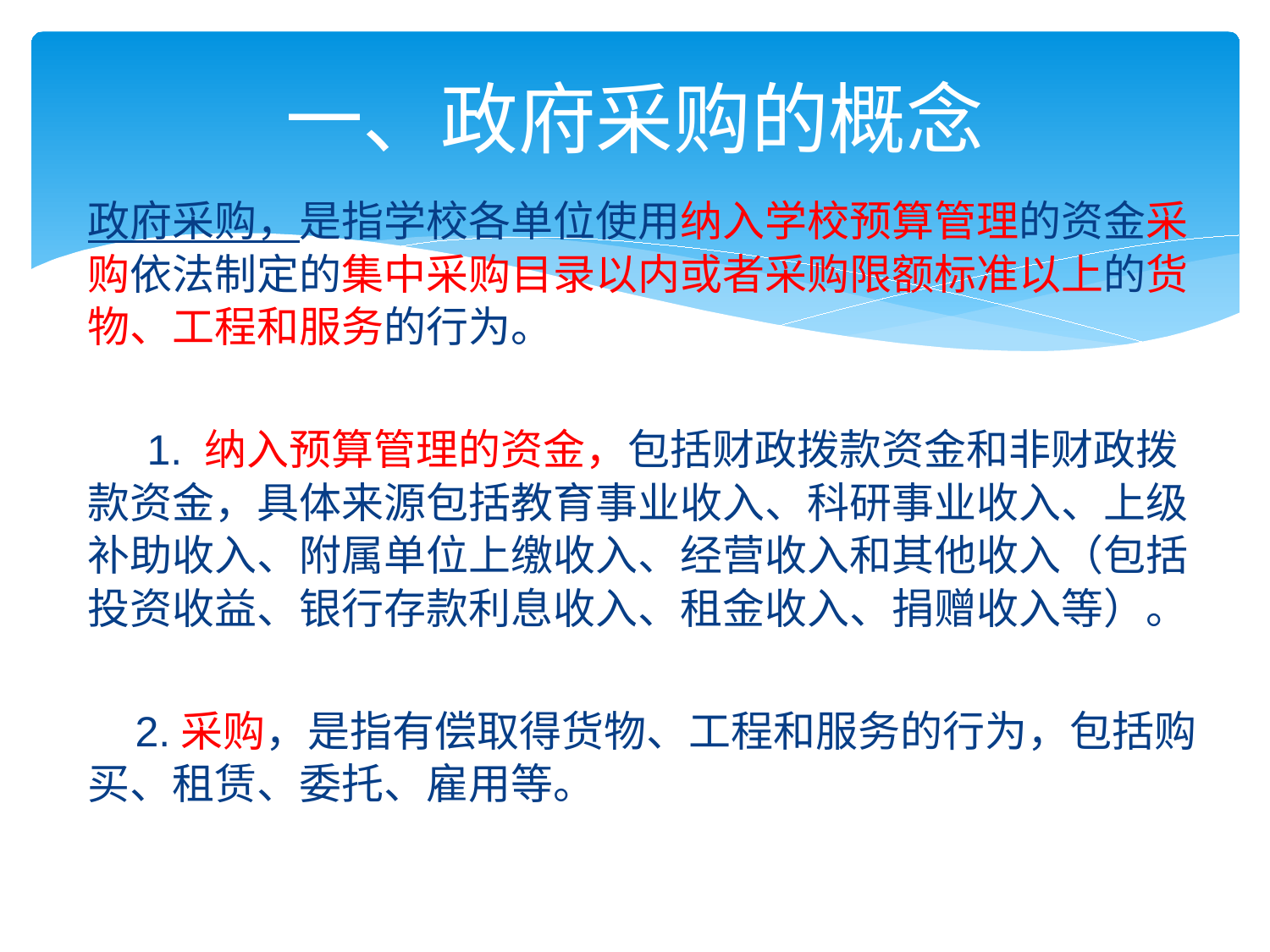

# 一、政府采购的概念
政府采购，是指学校各单位使用纳入学校预算管理的资金采购依法制定的集中采购目录以内或者采购限额标准以上的货物、工程和服务的行为。

     1. 纳入预算管理的资金，包括财政拨款资金和非财政拨款资金，具体来源包括教育事业收入、科研事业收入、上级补助收入、附属单位上缴收入、经营收入和其他收入（包括投资收益、银行存款利息收入、租金收入、捐赠收入等）。

    2.采购，是指有偿取得货物、工程和服务的行为，包括购买、租赁、委托、雇用等。